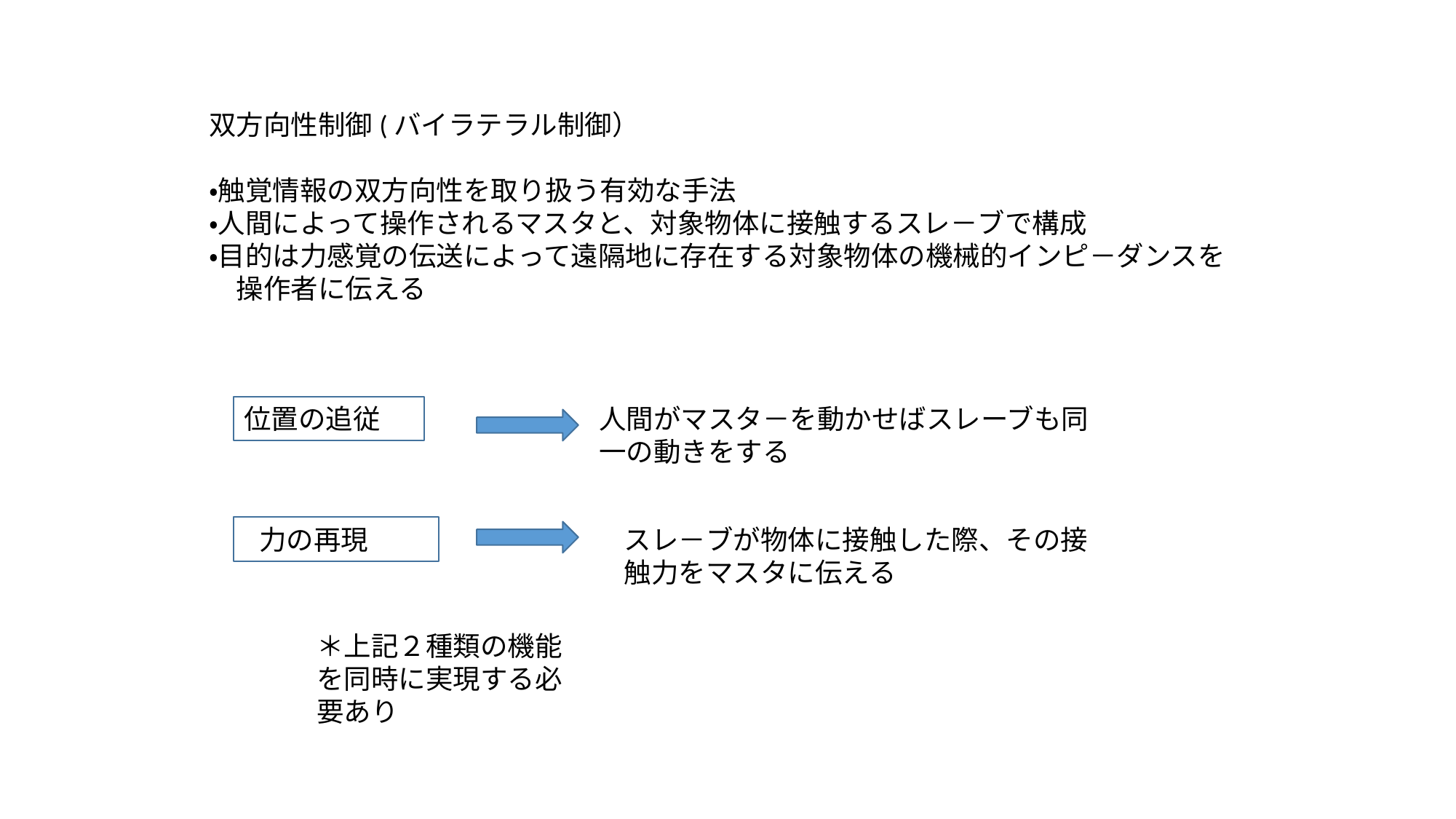

双方向性制御(バイラテラル制御）

・触覚情報の双方向性を取り扱う有効な手法
・人間によって操作されるマスタと、対象物体に接触するスレ－ブで構成
・目的は力感覚の伝送によって遠隔地に存在する対象物体の機械的インピ－ダンスを
　操作者に伝える

位置の追従

人間がマスタ－を動かせばスレーブも同一の動きをする

力の再現
スレ－ブが物体に接触した際、その接触力をマスタに伝える

＊上記２種類の機能を同時に実現する必要あり